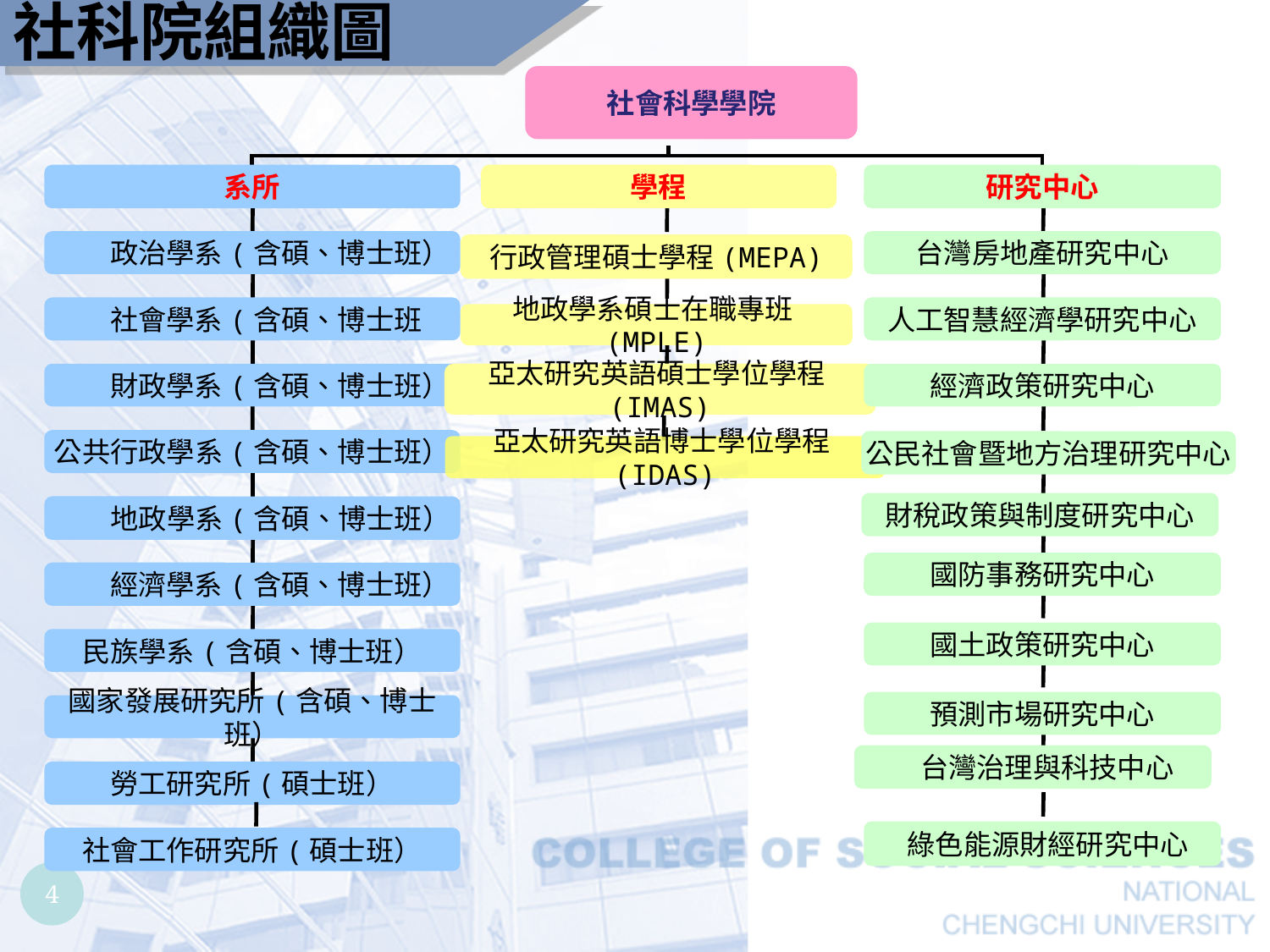

社科院組織圖

社會科學學院
系所
學程
研究中心

政治學系(含碩、博士班）
台灣房地產研究中心
行政管理碩士學程(MEPA)

社會學系(含碩、博士班
人工智慧經濟學研究中心
地政學系碩士在職專班(MPLE)

財政學系(含碩、博士班）
亞太研究英語碩士學位學程(IMAS)
經濟政策研究中心

公共行政學系(含碩、博士班）
公民社會暨地方治理研究中心
亞太研究英語博士學位學程(IDAS)

財稅政策與制度研究中心
地政學系(含碩、博士班）

國防事務研究中心
經濟學系(含碩、博士班）

國土政策研究中心
民族學系(含碩、博士班）

預測市場研究中心
國家發展研究所(含碩、博士班）

台灣治理與科技中心

勞工研究所(碩士班）

 綠色能源財經研究中心
社會工作研究所(碩士班）
4